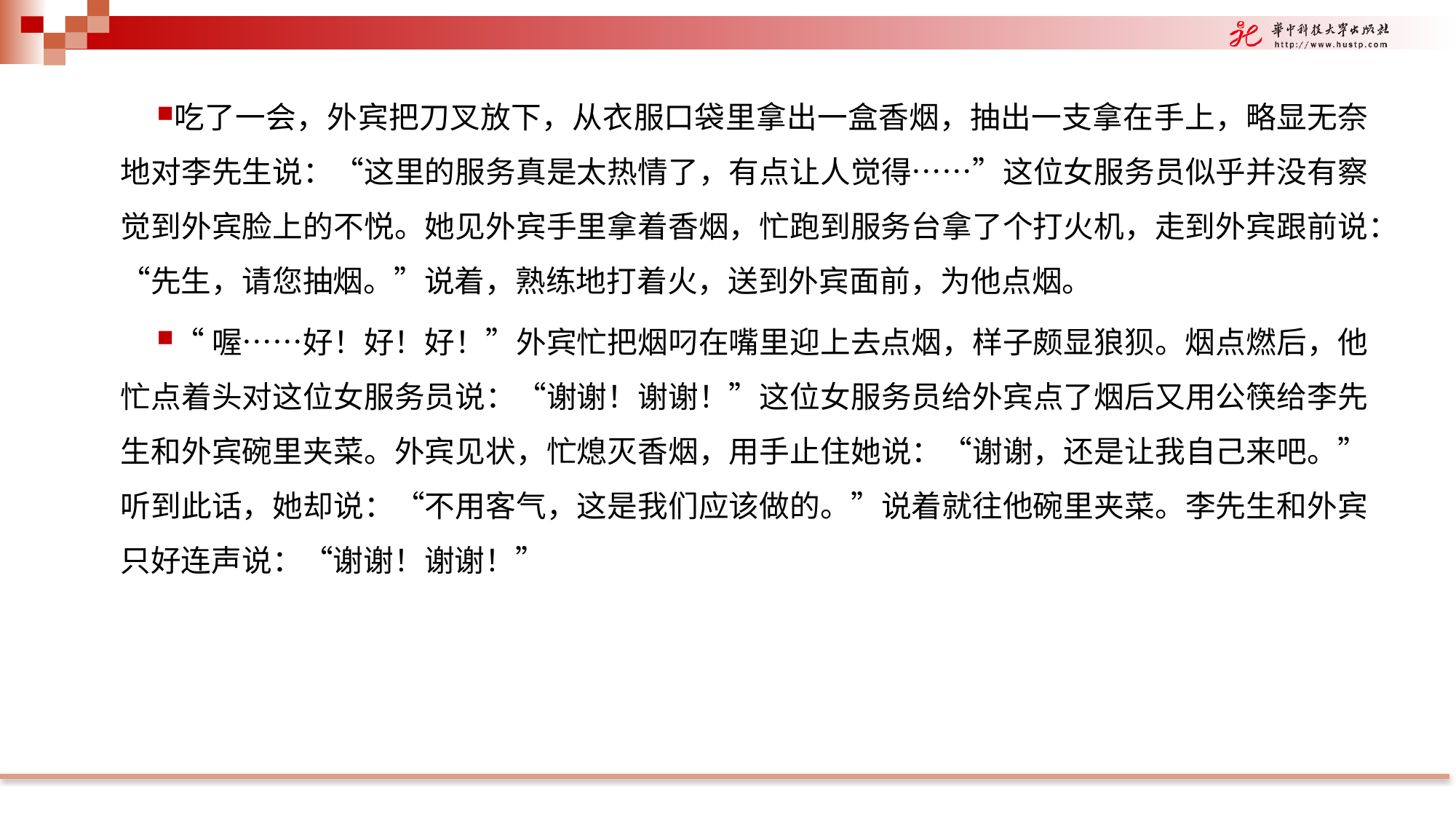

吃了一会，外宾把刀叉放下，从衣服口袋里拿出一盒香烟，抽出一支拿在手上，略显无奈地对李先生说：“这里的服务真是太热情了，有点让人觉得……”这位女服务员似乎并没有察觉到外宾脸上的不悦。她见外宾手里拿着香烟，忙跑到服务台拿了个打火机，走到外宾跟前说：“先生，请您抽烟。”说着，熟练地打着火，送到外宾面前，为他点烟。
“喔……好！好！好！”外宾忙把烟叼在嘴里迎上去点烟，样子颇显狼狈。烟点燃后，他忙点着头对这位女服务员说：“谢谢！谢谢！”这位女服务员给外宾点了烟后又用公筷给李先生和外宾碗里夹菜。外宾见状，忙熄灭香烟，用手止住她说：“谢谢，还是让我自己来吧。”听到此话，她却说：“不用客气，这是我们应该做的。”说着就往他碗里夹菜。李先生和外宾只好连声说：“谢谢！谢谢！”